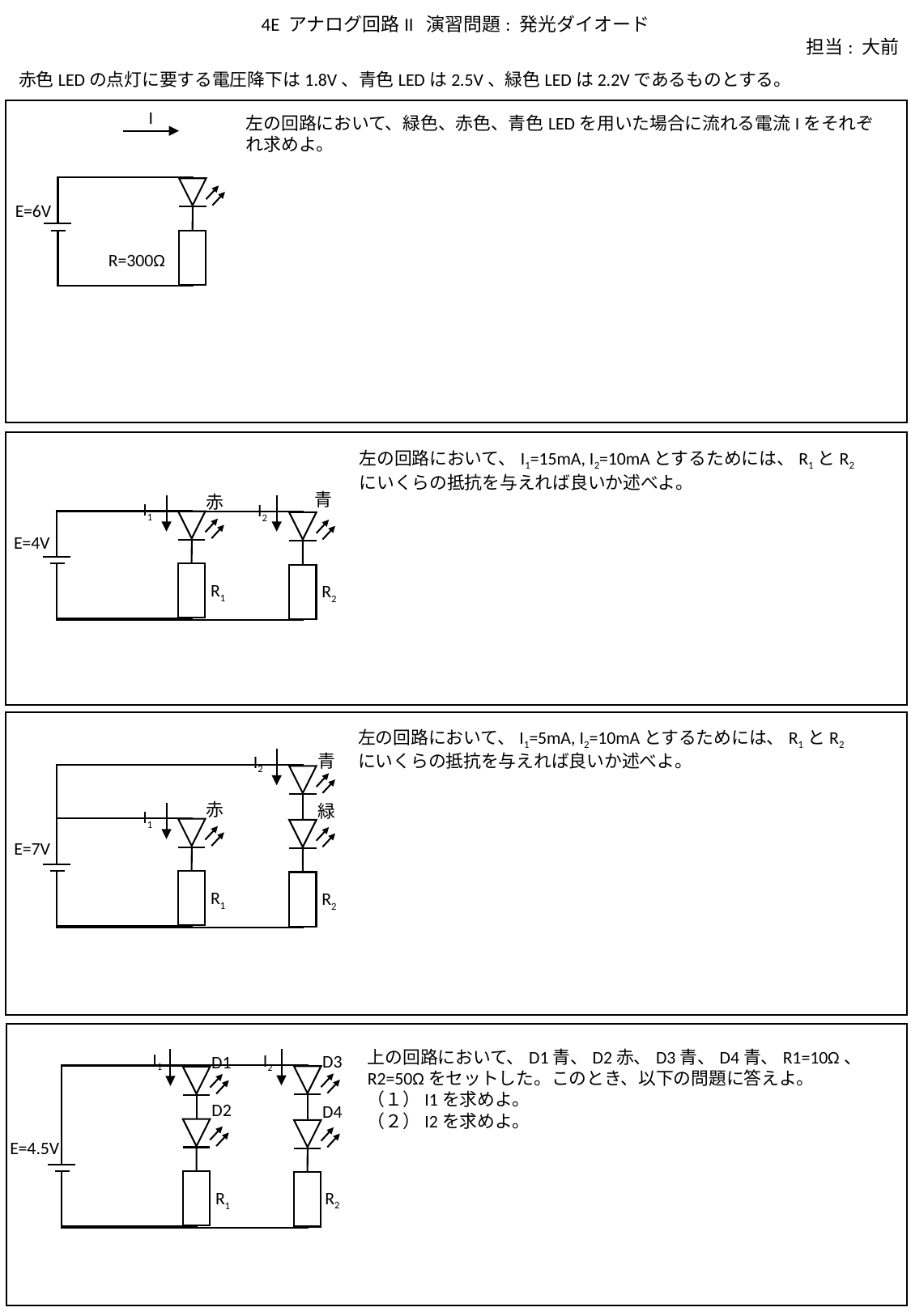

4E アナログ回路II  演習問題: 発光ダイオード
担当: 大前
赤色LEDの点灯に要する電圧降下は1.8V、青色LEDは2.5V、緑色LEDは2.2Vであるものとする。

I
左の回路において、緑色、赤色、青色LEDを用いた場合に流れる電流Iをそれぞれ求めよ。

E=6V

R=300Ω

左の回路において、I1=15mA, I2=10mAとするためには、R1とR2にいくらの抵抗を与えれば良いか述べよ。
青
赤
I1
I2

E=4V

R1
R2

左の回路において、I1=5mA, I2=10mAとするためには、R1とR2にいくらの抵抗を与えれば良いか述べよ。
青
I2

赤
緑
I1

E=7V

R1
R2

上の回路において、D1青、D2赤、D3青、D4青、R1=10Ω、R2=50Ωをセットした。このとき、以下の問題に答えよ。
（１）I1を求めよ。
（２）I2を求めよ。
I1
I2
D3
D1

D2
D4

E=4.5V

R2
R1